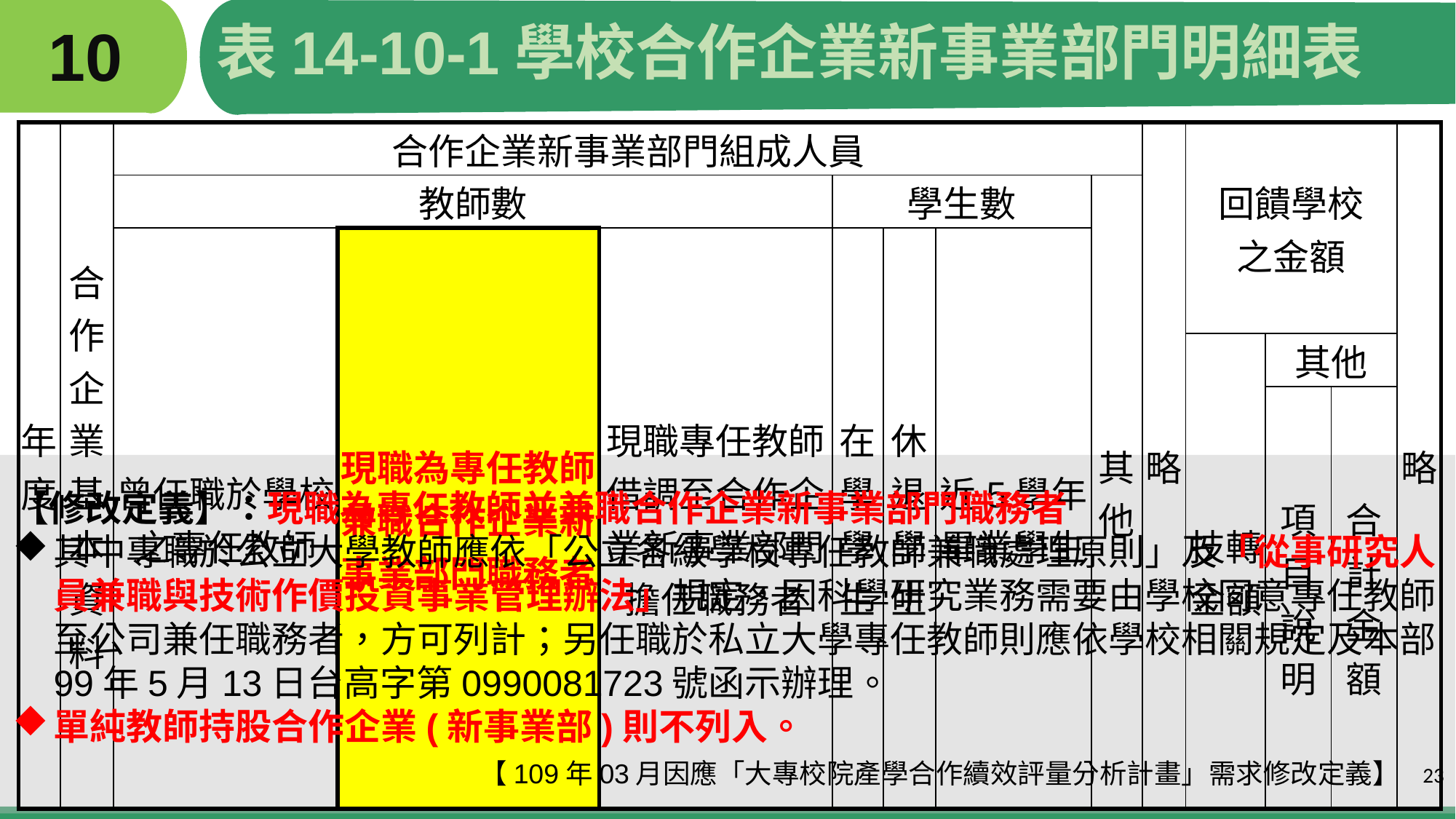

表14-10-1學校合作企業新事業部門明細表
# 10
| 年度 | 合作企業基本資料 | 合作企業新事業部門組成人員 |  |  |  |  |  |  | 略 | 回饋學校 之金額 |  |  | 略 |
| --- | --- | --- | --- | --- | --- | --- | --- | --- | --- | --- | --- | --- | --- |
|  |  | 教師數 |  |  | 學生數 |  |  | 其他 |  |  |  |  |  |
|  |  | 曾任職於學校之專任教師 | 現職為專任教師 兼職合作企業新事業部門職務者 | 現職專任教師借調至合作企業新事業部門擔任職務者 | 在學學生 | 休退學生 | 近5學年 畢業學生 |  |  |  |  |  |  |
|  |  |  |  |  |  |  |  |  |  | 技轉 金額 | 其他 |  |  |
|  |  |  |  |  |  |  |  |  |  |  | 項目說明 | 合計金額 |  |
【修改定義】：現職為專任教師並兼職合作企業新事業部門職務者
其中專職於公立大學教師應依「公立各級學校專任教師兼職處理原則」及「從事研究人員兼職與技術作價投資事業管理辦法」規定，因科學研究業務需要由學校同意專任教師至公司兼任職務者，方可列計；另任職於私立大學專任教師則應依學校相關規定及本部99年5月13日台高字第0990081723號函示辦理。
單純教師持股合作企業(新事業部)則不列入。
                                                        【109年03月因應「大專校院產學合作續效評量分析計畫」需求修改定義】

23